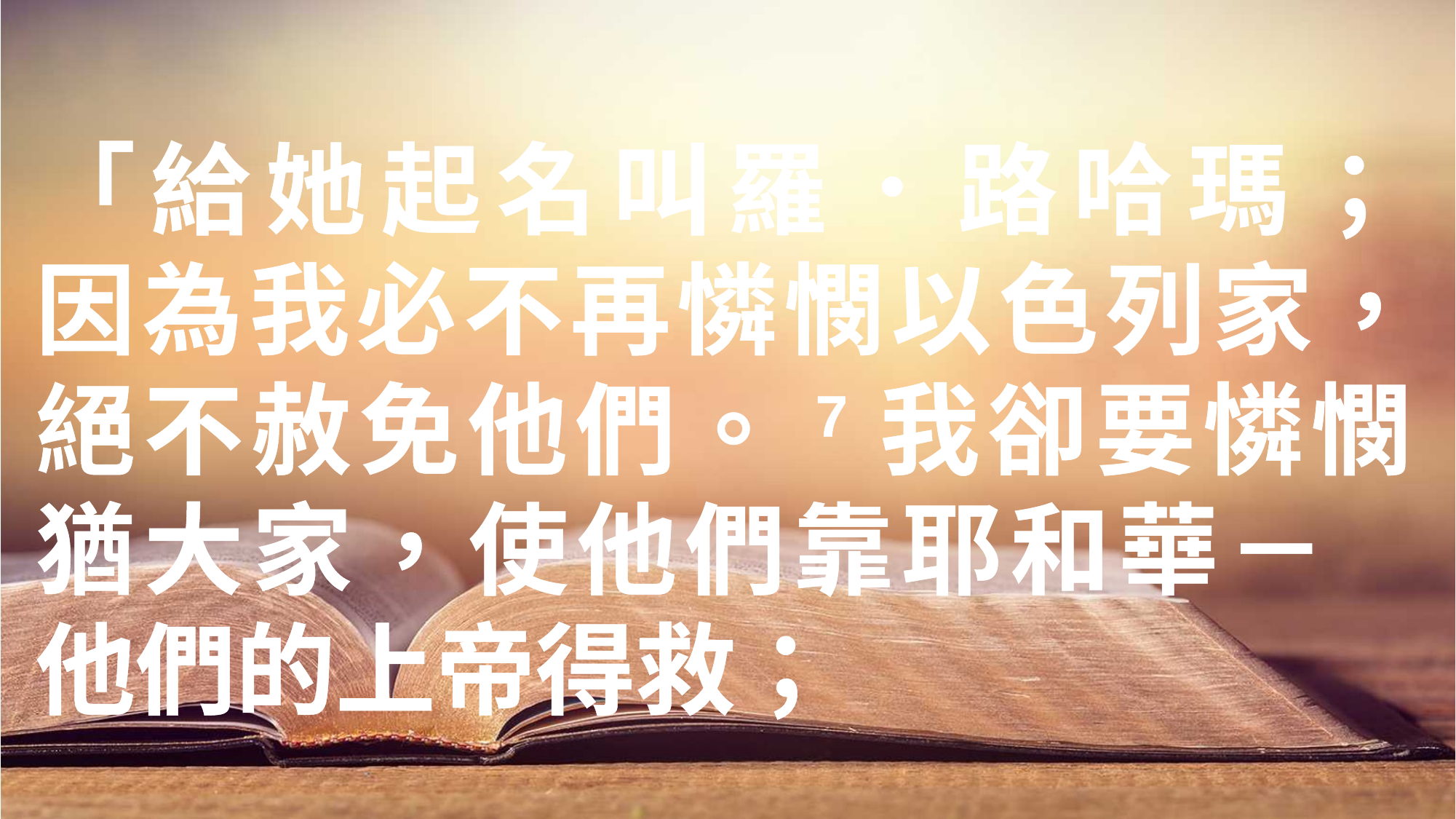

「給她起名叫羅．路哈瑪；
因為我必不再憐憫以色列家，絕不赦免他們。7我卻要憐憫
猶大家，使他們靠耶和華－    他們的上帝得救；